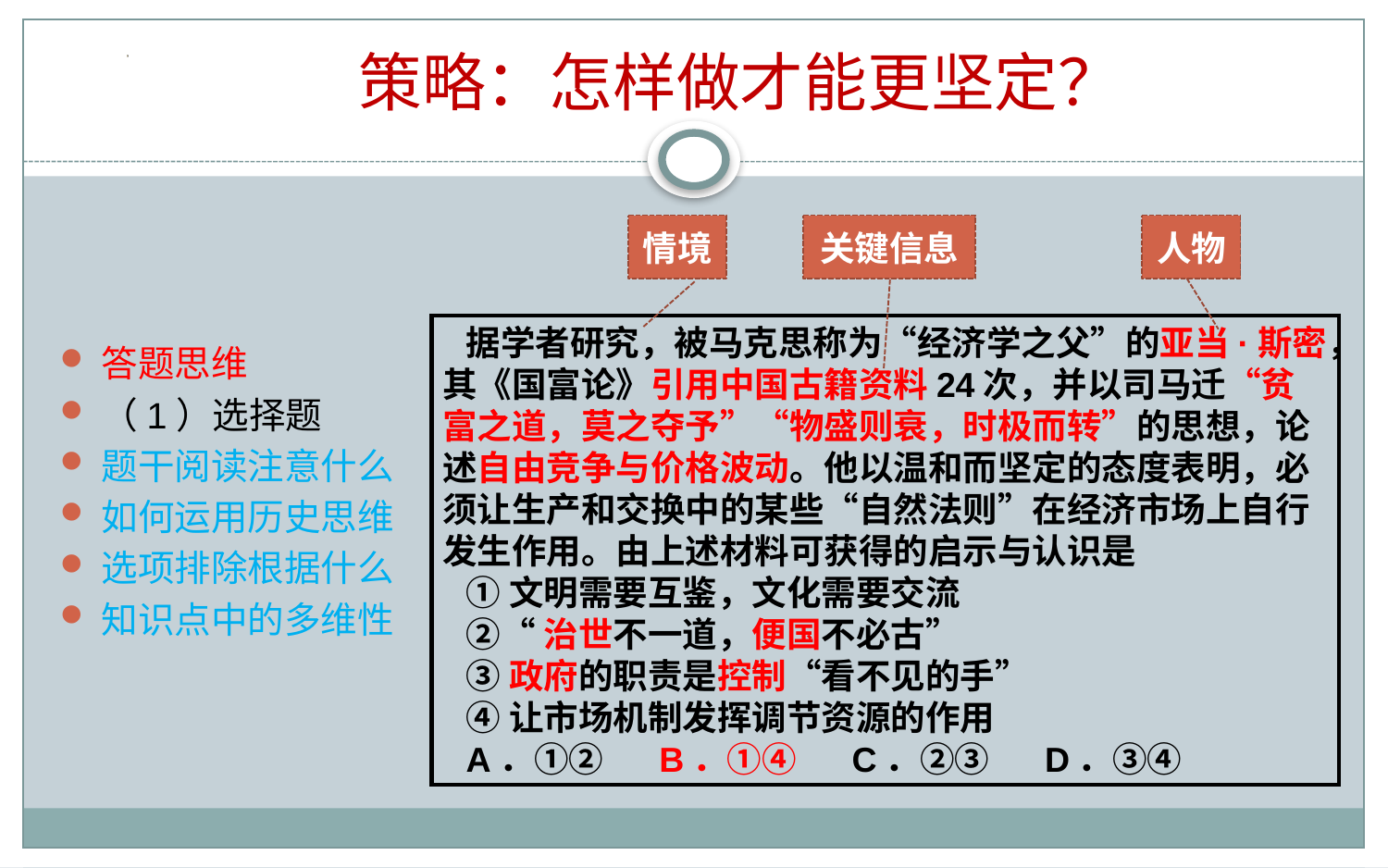

策略：怎样做才能更坚定？
情境
关键信息
人物
据学者研究，被马克思称为“经济学之父”的亚当·斯密，其《国富论》引用中国古籍资料24次，并以司马迁“贫富之道，莫之夺予”“物盛则衰，时极而转”的思想，论述自由竞争与价格波动。他以温和而坚定的态度表明，必须让生产和交换中的某些“自然法则”在经济市场上自行发生作用。由上述材料可获得的启示与认识是
①文明需要互鉴，文化需要交流
②“治世不一道，便国不必古”
③政府的职责是控制“看不见的手”
④让市场机制发挥调节资源的作用
A．①②      B．①④      C．②③      D．③④
答题思维
（1）选择题
题干阅读注意什么
如何运用历史思维
选项排除根据什么
知识点中的多维性